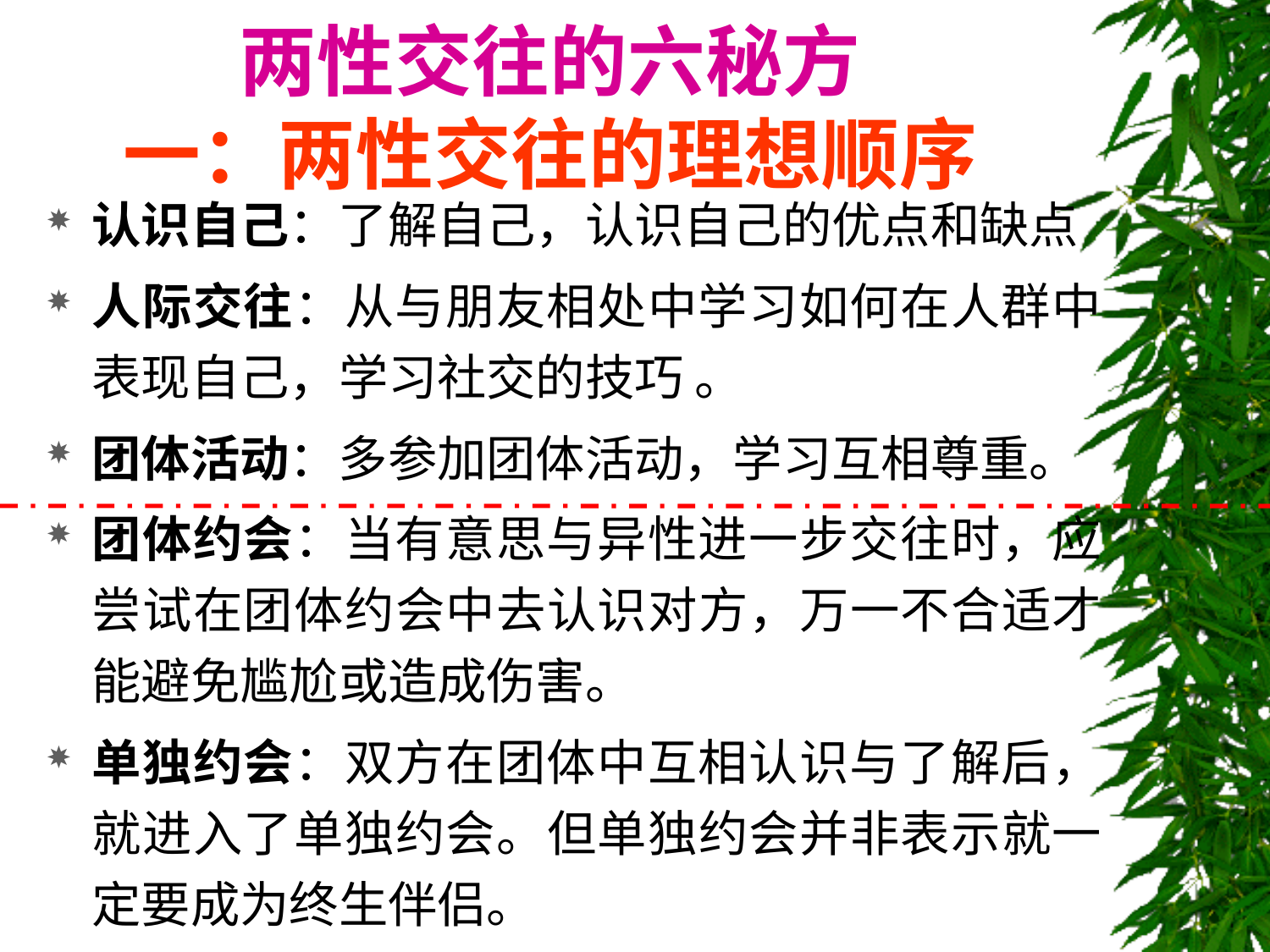

# 两性交往的六秘方 一：两性交往的理想顺序
认识自己：了解自己，认识自己的优点和缺点
人际交往：从与朋友相处中学习如何在人群中表现自己，学习社交的技巧 。
团体活动：多参加团体活动，学习互相尊重。
团体约会：当有意思与异性进一步交往时，应尝试在团体约会中去认识对方，万一不合适才能避免尴尬或造成伤害。
单独约会：双方在团体中互相认识与了解后，就进入了单独约会。但单独约会并非表示就一定要成为终生伴侣。